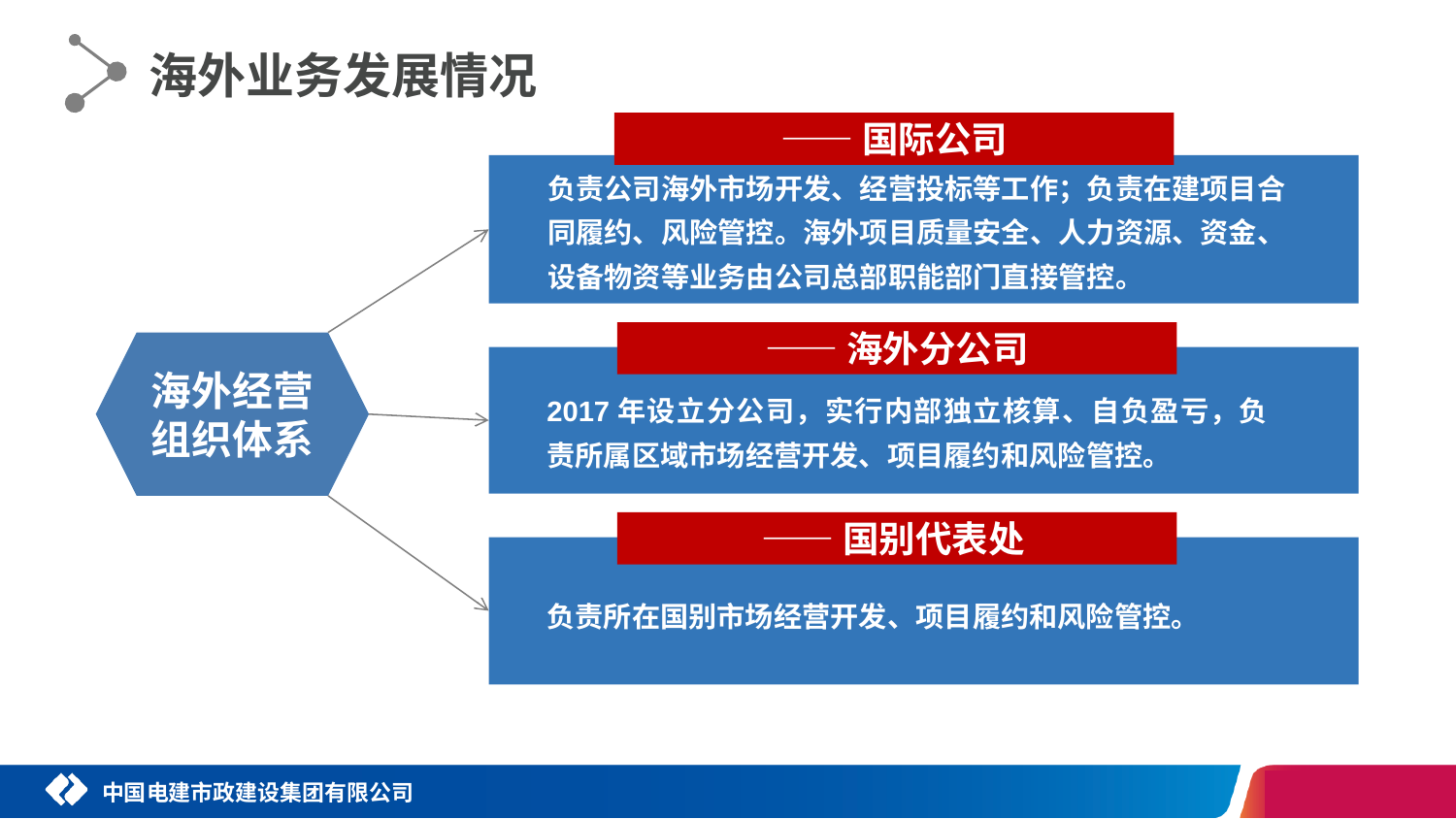

海外业务发展情况
——国际公司

负责公司海外市场开发、经营投标等工作；负责在建项目合同履约、风险管控。海外项目质量安全、人力资源、资金、设备物资等业务由公司总部职能部门直接管控。
——海外分公司
海外经营组织体系

2017年设立分公司，实行内部独立核算、自负盈亏，负责所属区域市场经营开发、项目履约和风险管控。
——国别代表处

负责所在国别市场经营开发、项目履约和风险管控。